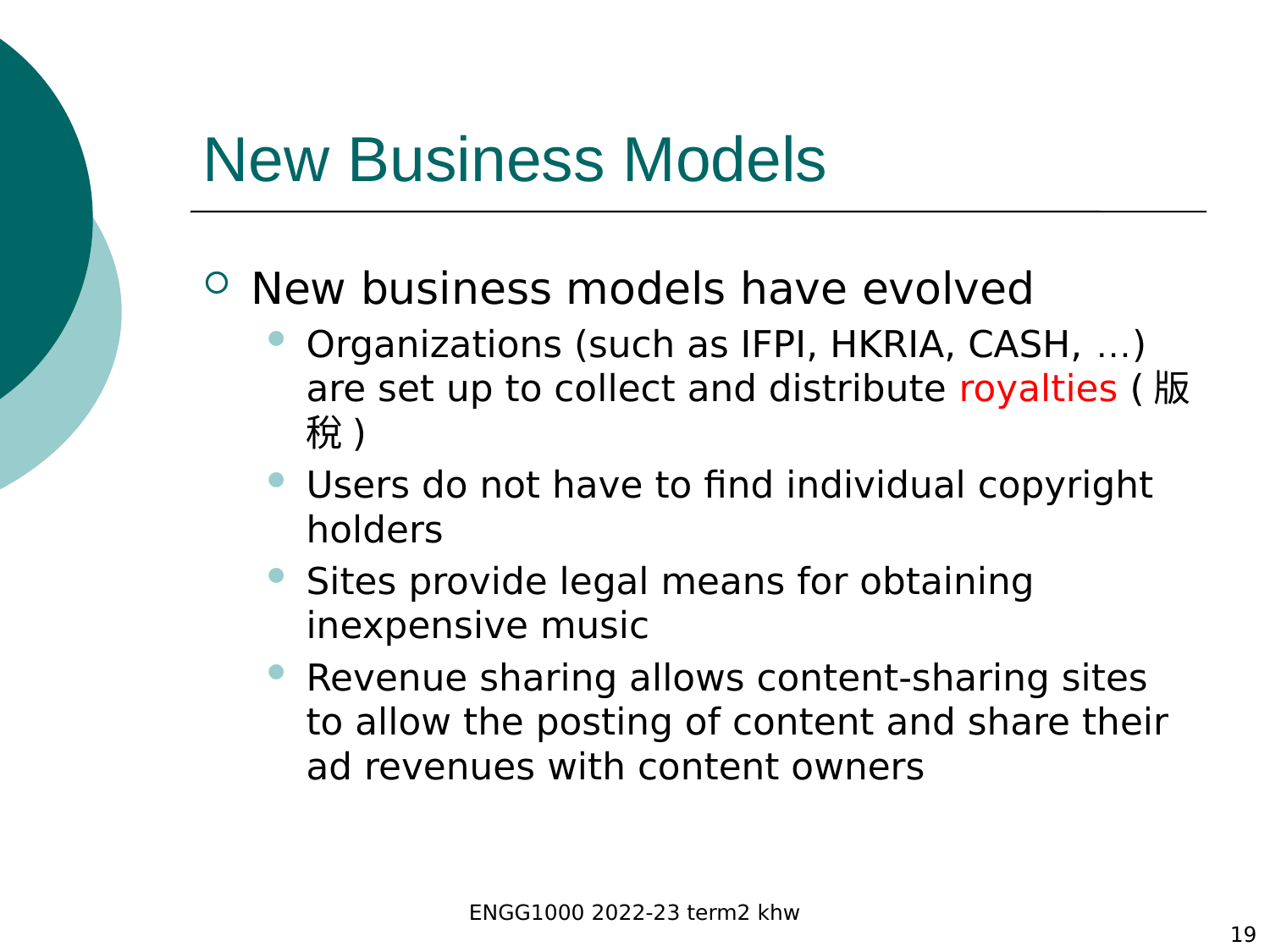

# New Business Models
New business models have evolved
Organizations (such as IFPI, HKRIA, CASH, …) are set up to collect and distribute royalties (版稅)
Users do not have to find individual copyright holders
Sites provide legal means for obtaining inexpensive music
Revenue sharing allows content-sharing sites to allow the posting of content and share their ad revenues with content owners
ENGG1000 2022-23 term2 khw
19